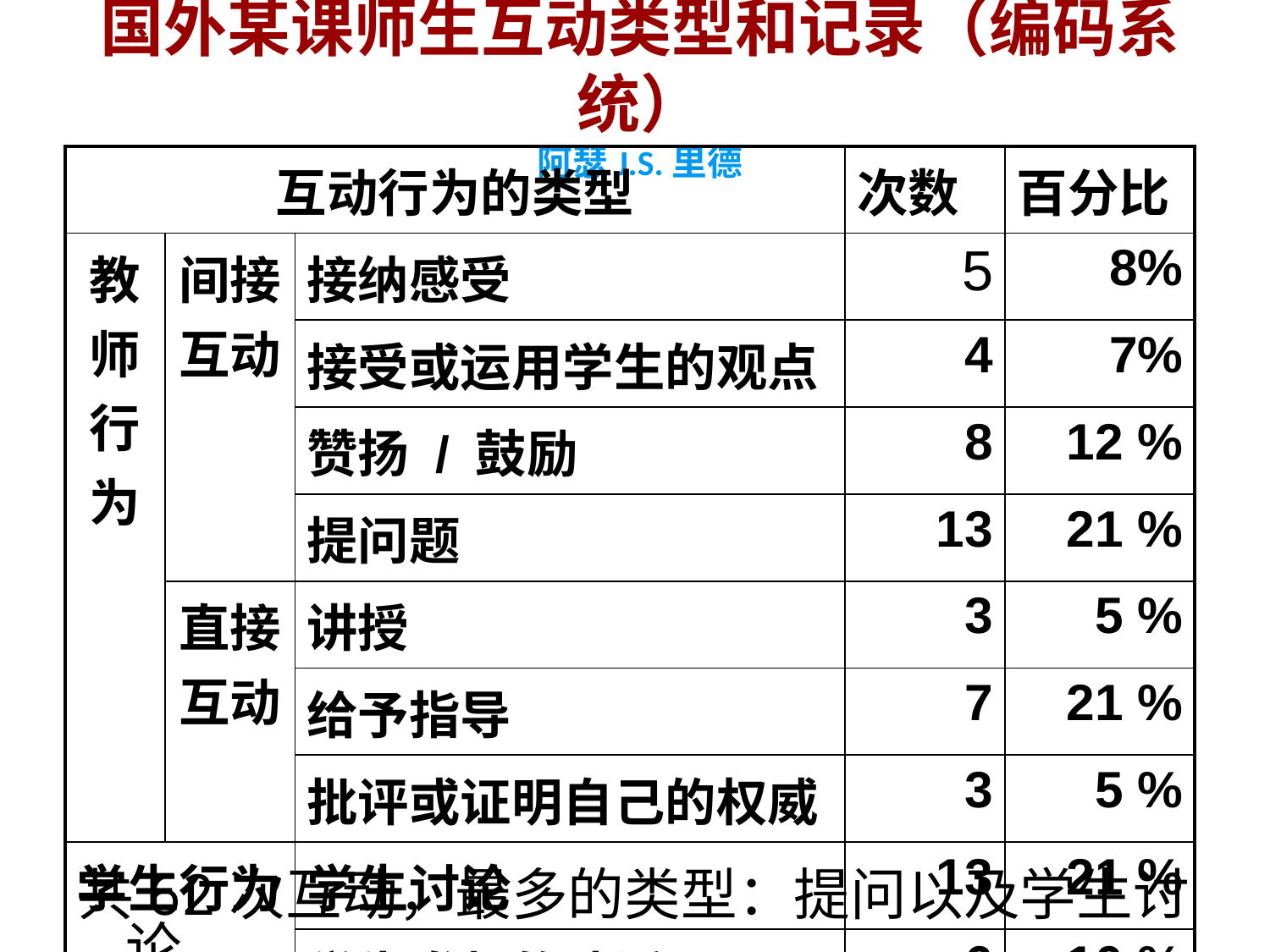

# 国外某课师生互动类型和记录（编码系统） 阿瑟J.S.里德
| 互动行为的类型 |  |  | 次数 | 百分比 |
| --- | --- | --- | --- | --- |
| 教师行为 | 间接互动 | 接纳感受 | 5 | 8% |
|  |  | 接受或运用学生的观点 | 4 | 7% |
|  |  | 赞扬 / 鼓励 | 8 | 12 % |
|  |  | 提问题 | 13 | 21 % |
|  | 直接互动 | 讲授 | 3 | 5 % |
|  |  | 给予指导 | 7 | 21 % |
|  |  | 批评或证明自己的权威 | 3 | 5 % |
| 学生行为 |  | 学生讨论 | 13 | 21 % |
|  |  | 学生发起的谈话 | 6 | 10 % |
共62次互动，最多的类型：提问以及学生讨论